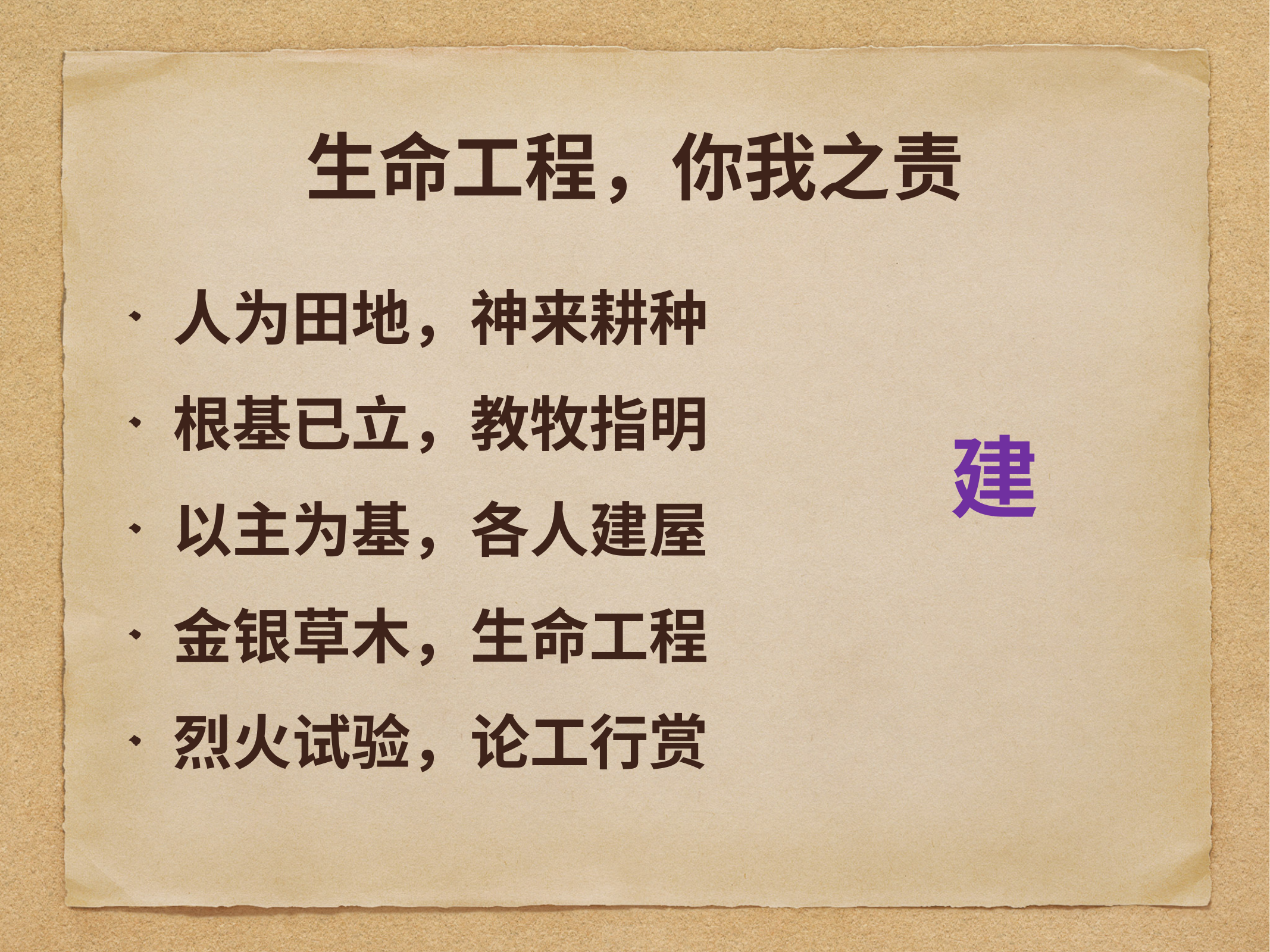

# 生命工程，你我之责
人为田地，神来耕种
根基已立，教牧指明
以主为基，各人建屋
金银草木，生命工程
烈火试验，论工行赏
建